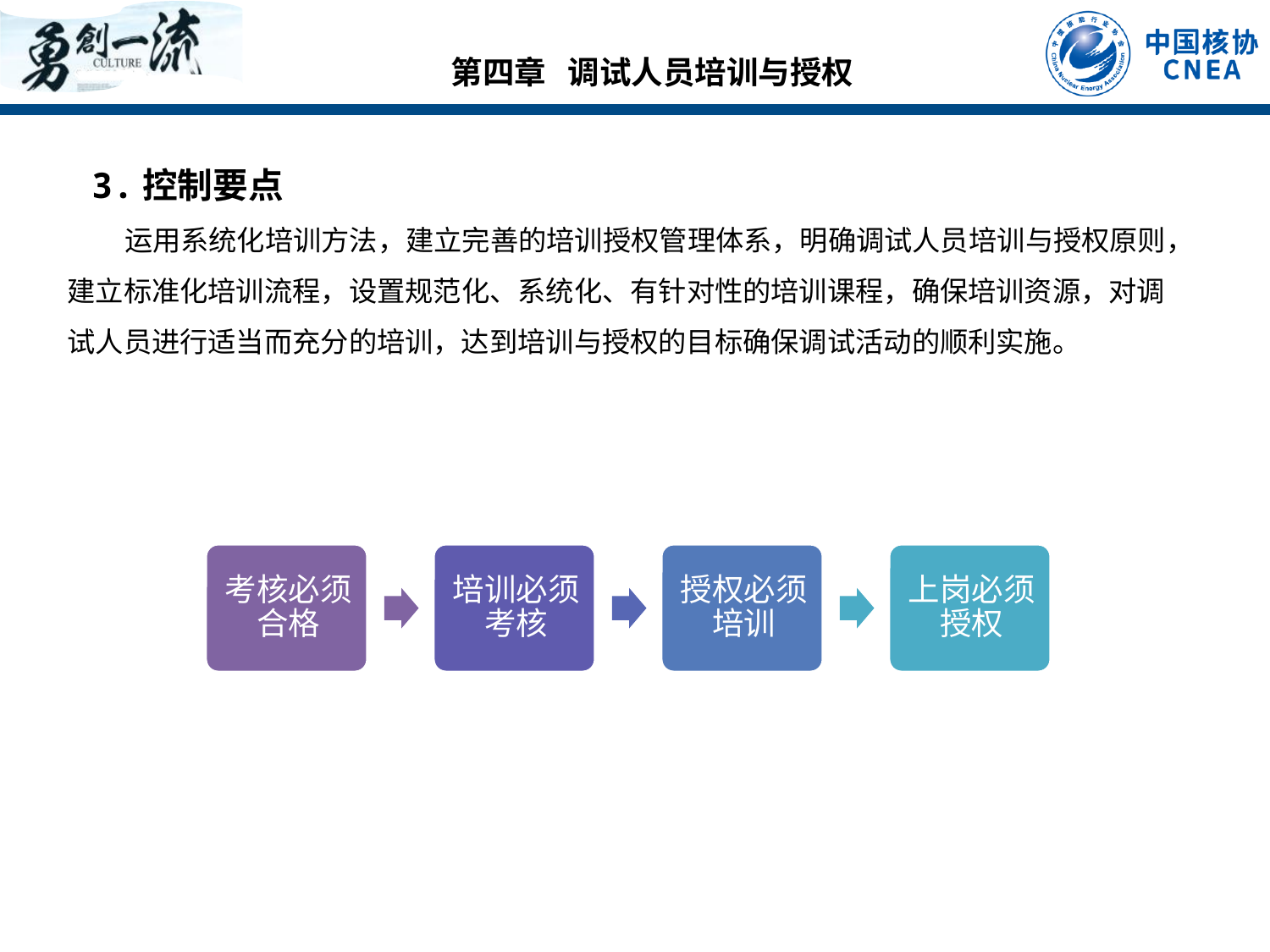

第四章   调试人员培训与授权
3.控制要点
      运用系统化培训方法，建立完善的培训授权管理体系，明确调试人员培训与授权原则，建立标准化培训流程，设置规范化、系统化、有针对性的培训课程，确保培训资源，对调试人员进行适当而充分的培训，达到培训与授权的目标确保调试活动的顺利实施。
考核必须合格

培训必须考核

授权必须培训

上岗必须授权